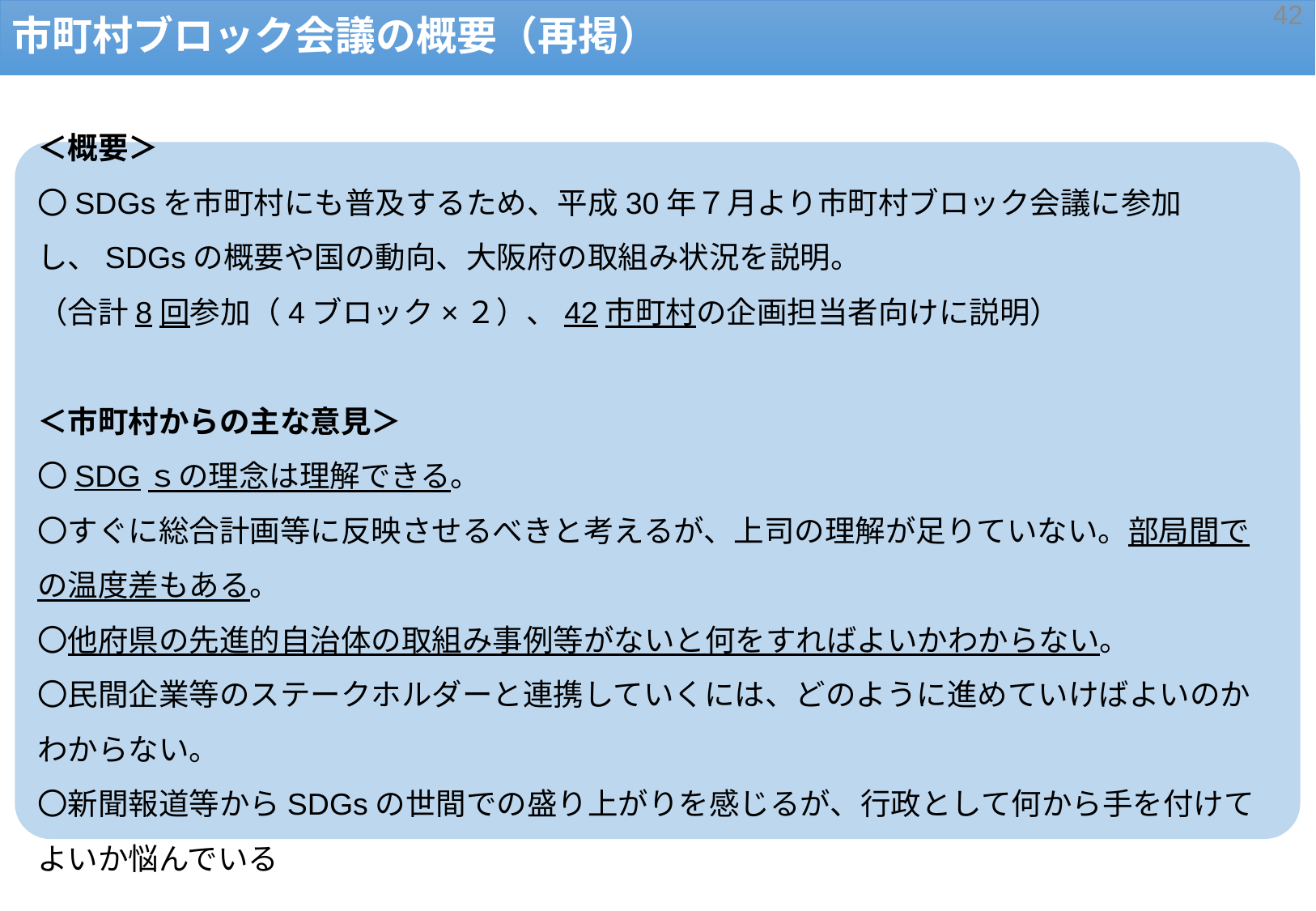

42
市町村ブロック会議の概要（再掲）
＜概要＞
〇SDGsを市町村にも普及するため、平成30年７月より市町村ブロック会議に参加し、SDGsの概要や国の動向、大阪府の取組み状況を説明。
（合計8回参加（4ブロック×２）、42市町村の企画担当者向けに説明）

＜市町村からの主な意見＞
〇SDGｓの理念は理解できる。
〇すぐに総合計画等に反映させるべきと考えるが、上司の理解が足りていない。部局間での温度差もある。
〇他府県の先進的自治体の取組み事例等がないと何をすればよいかわからない。
〇民間企業等のステークホルダーと連携していくには、どのように進めていけばよいのかわからない。
〇新聞報道等からSDGsの世間での盛り上がりを感じるが、行政として何から手を付けてよいか悩んでいる